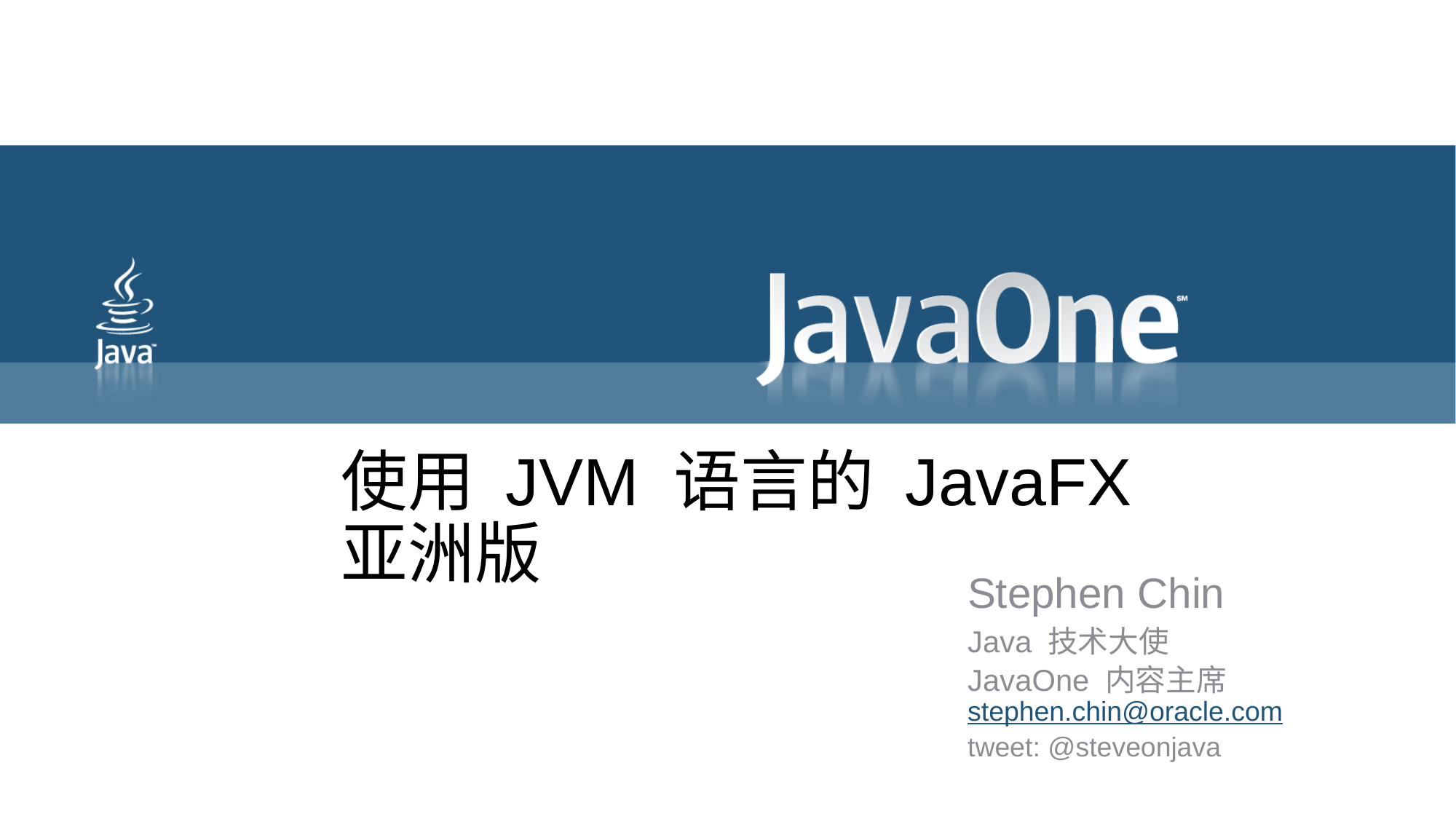

# 使用 JVM 语言的 JavaFX 亚洲版
Stephen Chin
Java 技术大使
JavaOne 内容主席stephen.chin@oracle.com
tweet: @steveonjava